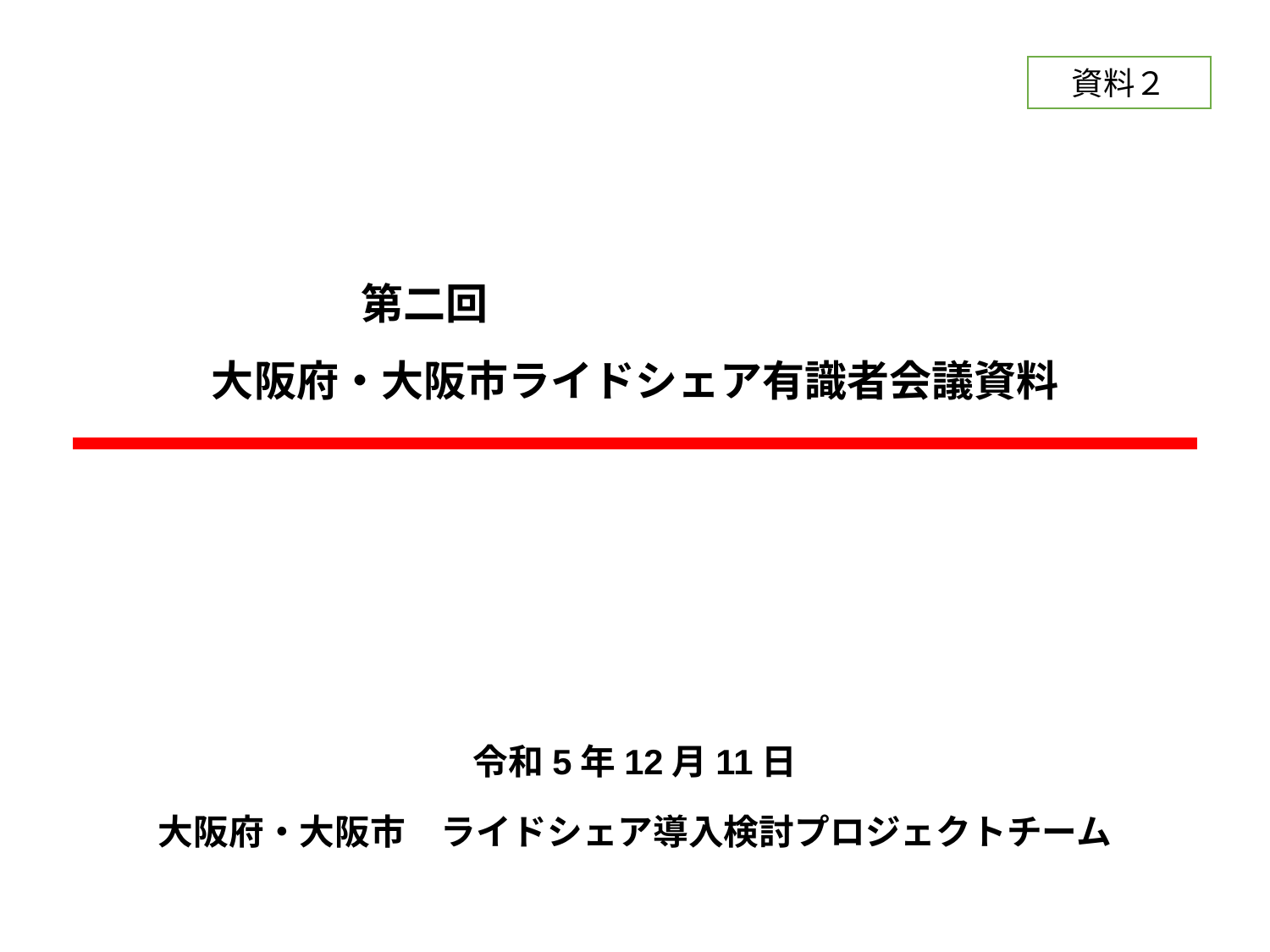

資料２
　　　　　　　　 第二回
大阪府・大阪市ライドシェア有識者会議資料
令和5年12月11日
大阪府・大阪市　ライドシェア導入検討プロジェクトチーム